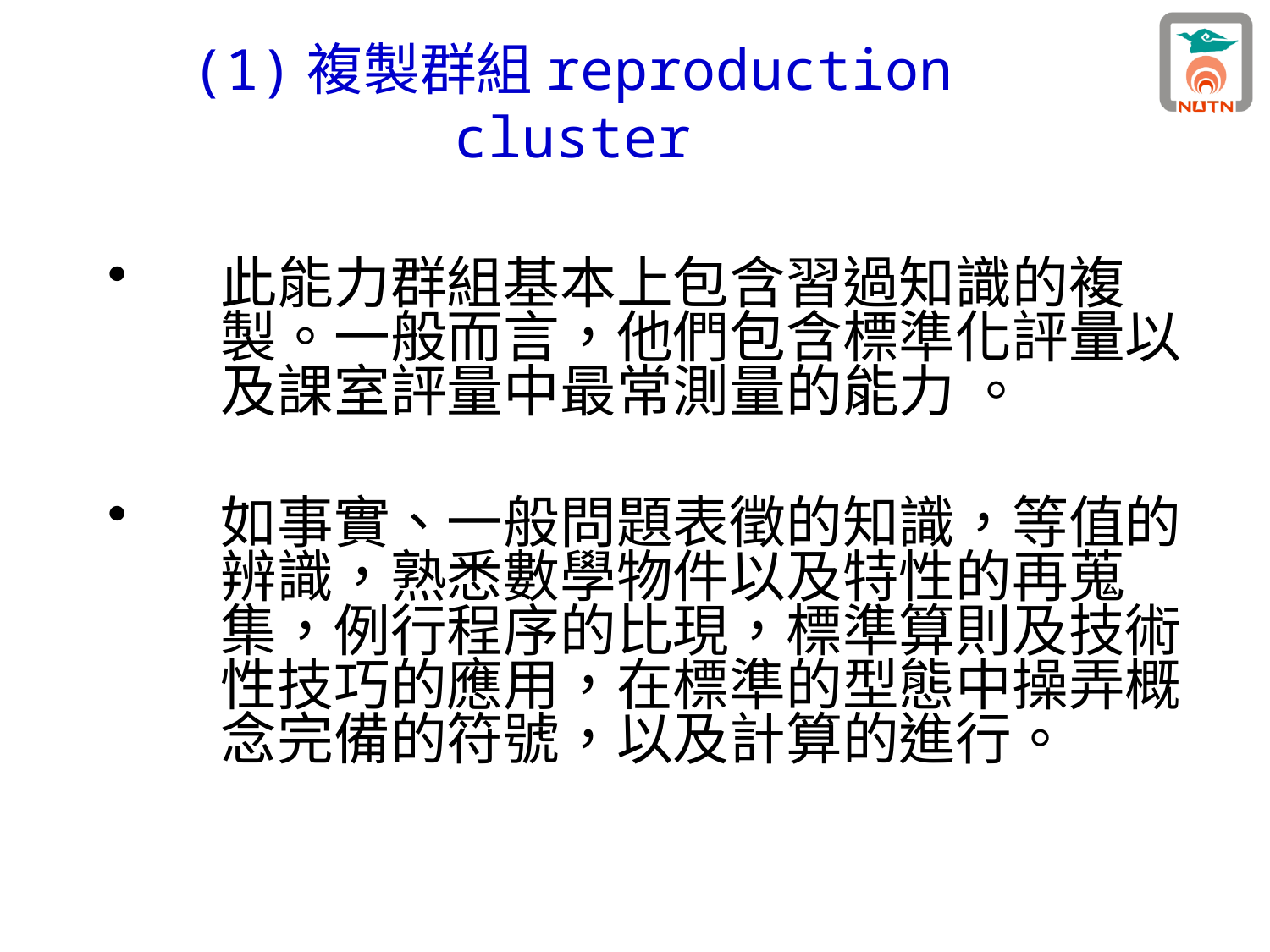

# (1)複製群組reproduction cluster
此能力群組基本上包含習過知識的複製。一般而言，他們包含標準化評量以及課室評量中最常測量的能力 。

如事實、一般問題表徵的知識，等值的辨識，熟悉數學物件以及特性的再蒐集，例行程序的比現，標準算則及技術性技巧的應用，在標準的型態中操弄概念完備的符號，以及計算的進行。